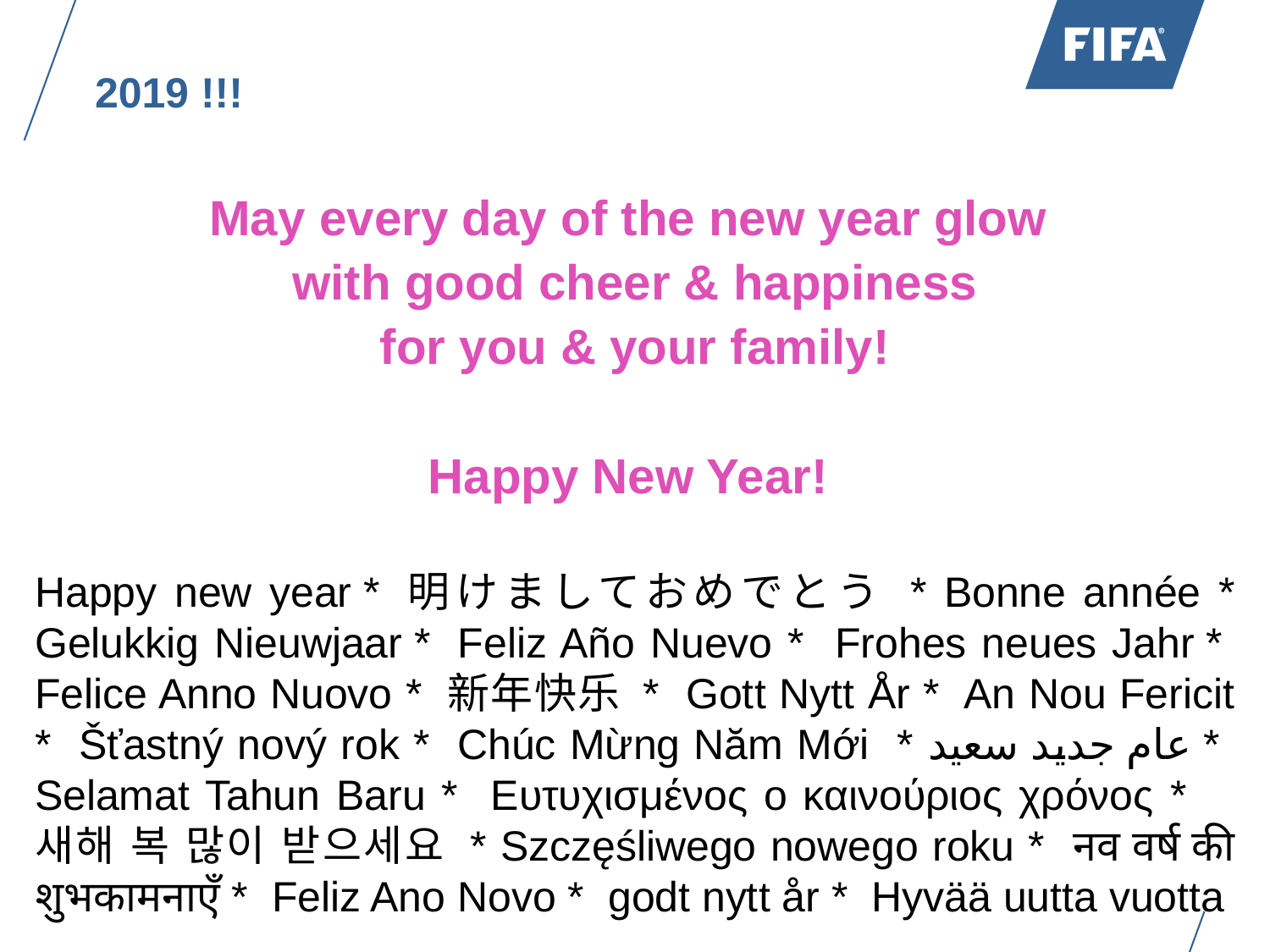

# 2019 !!!
May every day of the new year glow
with good cheer & happiness
for you & your family!

Happy New Year!

Happy new year * 明けましておめでとう * Bonne année * Gelukkig Nieuwjaar *  Feliz Año Nuevo *  Frohes neues Jahr *  Felice Anno Nuovo * 新年快乐 *  Gott Nytt År *  An Nou Fericit *  Šťastný nový rok *  Chúc Mừng Năm Mới  * عام جديد سعيد *  Selamat Tahun Baru *  Ευτυχισμένος ο καινούριος χρόνος *    새해 복 많이 받으세요 * Szczęśliwego nowego roku *  नव वर्ष की शुभकामनाएँ *  Feliz Ano Novo *  godt nytt år *  Hyvää uutta vuotta